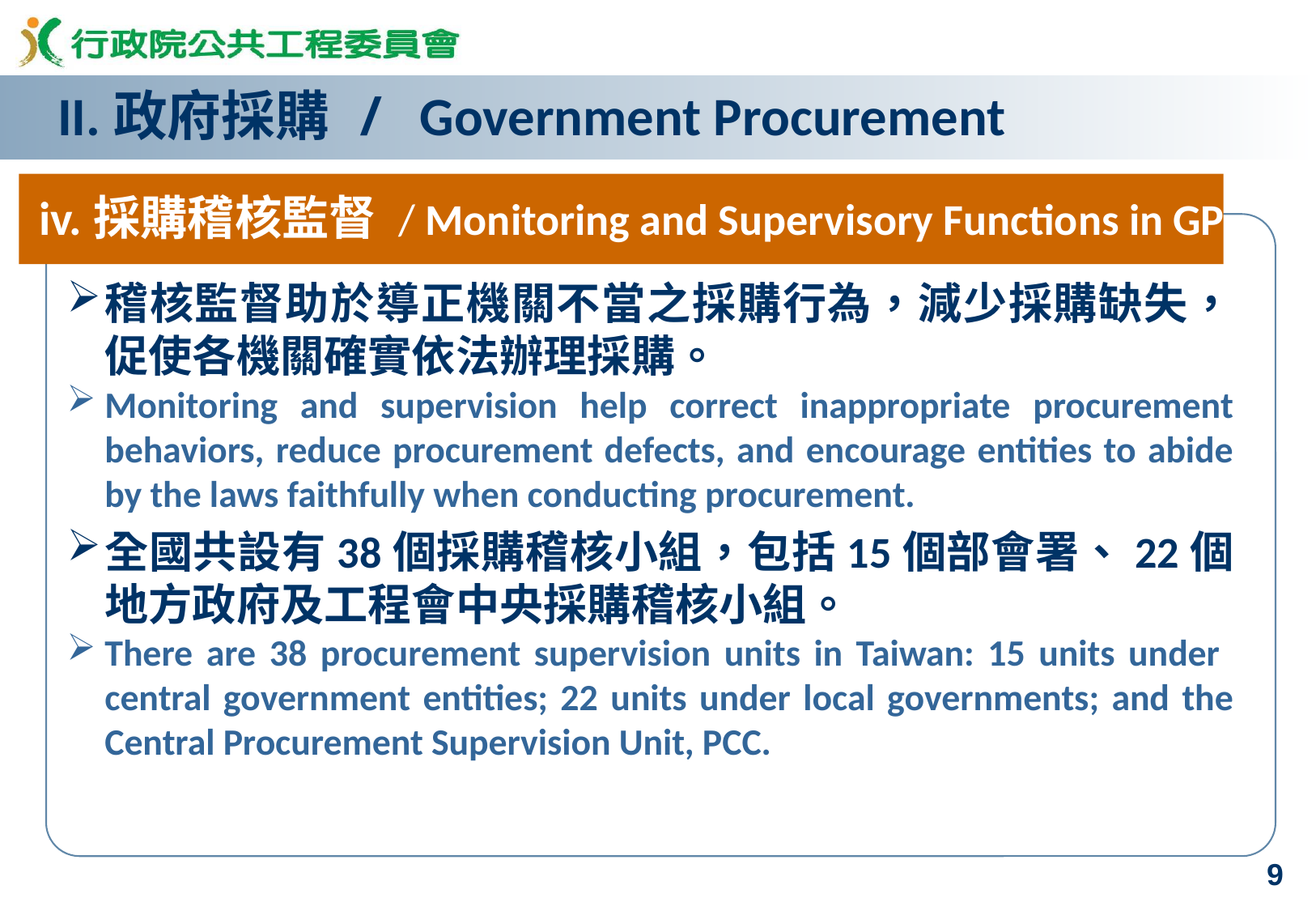

II.政府採購 / Government Procurement

iv.採購稽核監督 / Monitoring and Supervisory Functions in GP

稽核監督助於導正機關不當之採購行為，減少採購缺失，促使各機關確實依法辦理採購。
Monitoring and supervision help correct inappropriate procurement behaviors, reduce procurement defects, and encourage entities to abide by the laws faithfully when conducting procurement.
全國共設有38個採購稽核小組，包括15個部會署、22個地方政府及工程會中央採購稽核小組。
There are 38 procurement supervision units in Taiwan: 15 units under  central government entities; 22 units under local governments; and the Central Procurement Supervision Unit, PCC.